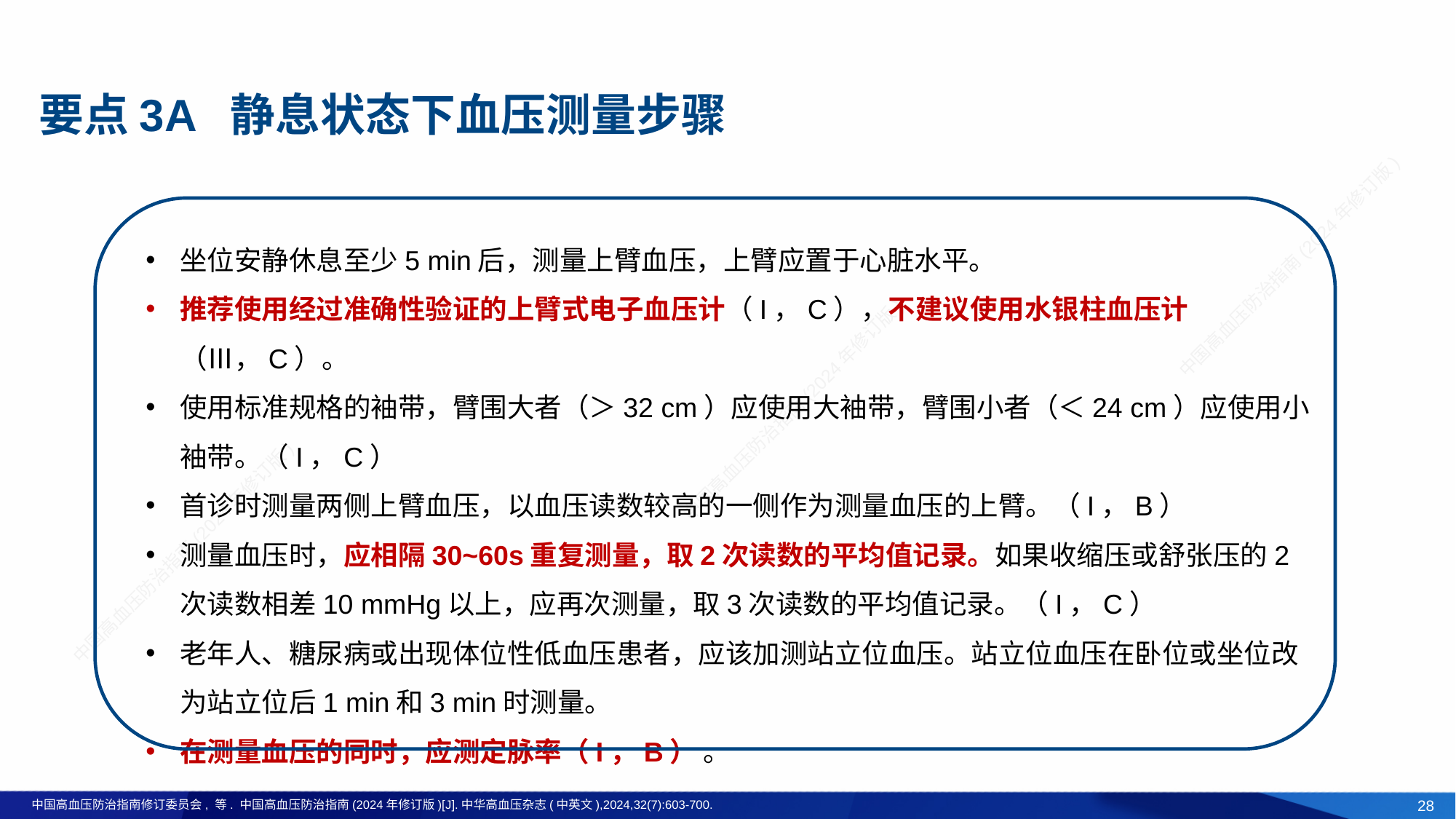

要点3A  静息状态下血压测量步骤

坐位安静休息至少5 min后，测量上臂血压，上臂应置于心脏水平。
推荐使用经过准确性验证的上臂式电子血压计（I，C），不建议使用水银柱血压计（Ⅲ，C）。
使用标准规格的袖带，臂围大者（＞32 cm）应使用大袖带，臂围小者（＜24 cm）应使用小袖带。（I，C）
首诊时测量两侧上臂血压，以血压读数较高的一侧作为测量血压的上臂。（I，B）
测量血压时，应相隔30~60s重复测量，取2次读数的平均值记录。如果收缩压或舒张压的2次读数相差10 mmHg以上，应再次测量，取3次读数的平均值记录。（I，C）
老年人、糖尿病或出现体位性低血压患者，应该加测站立位血压。站立位血压在卧位或坐位改为站立位后1 min和3 min时测量。
在测量血压的同时，应测定脉率（I，B） 。